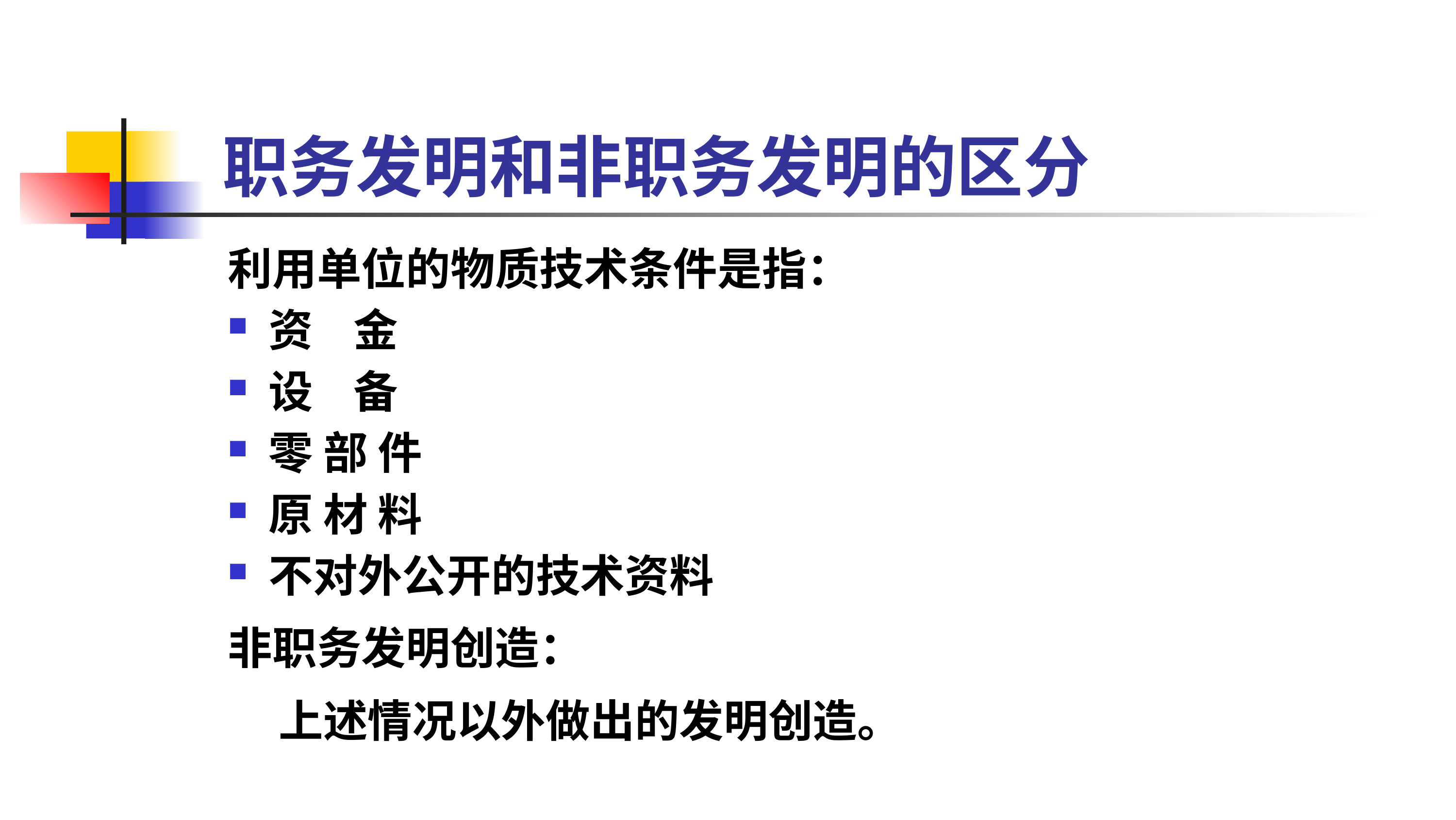

# 职务发明和非职务发明的区分
利用单位的物质技术条件是指：
资    金
设    备
零 部 件
原 材 料
不对外公开的技术资料
非职务发明创造：
    上述情况以外做出的发明创造。